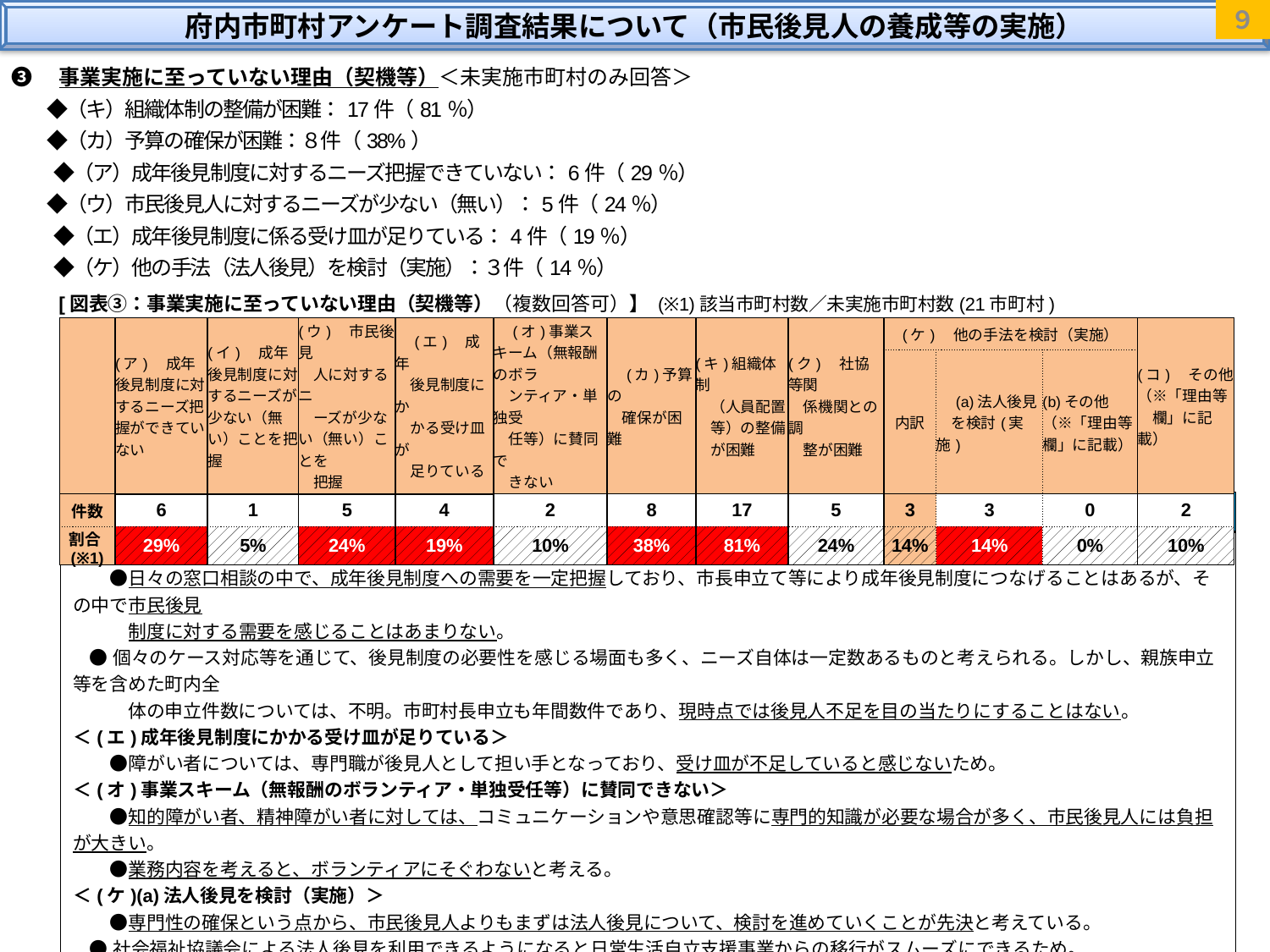

９
府内市町村アンケート調査結果について（市民後見人の養成等の実施）
❸　事業実施に至っていない理由（契機等）＜未実施市町村のみ回答＞
   　◆（キ）組織体制の整備が困難：17件（81％）
   　◆（カ）予算の確保が困難：８件（38%）
　 　◆（ア）成年後見制度に対するニーズ把握できていない：6件（29％）
   　◆（ウ）市民後見人に対するニーズが少ない（無い）：5件（24％）
　 　◆（エ）成年後見制度に係る受け皿が足りている：4件（19％）
　 　◆（ケ）他の手法（法人後見）を検討（実施）：３件（14％）
[図表③：事業実施に至っていない理由（契機等）（複数回答可）】 (※1)該当市町村数／未実施市町村数(21市町村)
|  | (ア)　成年後見制度に対するニーズ把握ができていない | (イ)　成年後見制度に対するニーズが少ない（無い）ことを把握 | (ウ)　市民後見 　人に対するニ 　ーズが少ない（無い）ことを 　把握 | (エ)　成年 　後見制度にか　 　かる受け皿が　　 　足りている | (オ)事業スキーム（無報酬のボラ 　ンティア・単独受 　任等）に賛同で 　きない | (カ)予算の 　確保が困難 | (キ)組織体制 　（人員配置 　等）の整備 　が困難 | (ク)　社協等関 　係機関との調 　整が困難 | (ケ)　他の手法を検討（実施） |  |  | (コ)　その他（※「理由等 　欄」に記載） |
| --- | --- | --- | --- | --- | --- | --- | --- | --- | --- | --- | --- | --- |
|  |  |  |  |  |  |  |  |  | 内訳 | (a)法人後見 　を検討(実施) | (b)その他 （※「理由等欄」に記載） |  |
| 件数 | 6 | 1 | 5 | 4 | 2 | 8 | 17 | 5 | 3 | 3 | 0 | 2 |
| 割合(※1) | 29% | 5% | 24% | 19% | 10% | 38% | 81% | 24% | 14% | 14% | 0% | 10% |
| ◆　「理由等」欄記載内容　※主な意見を一部抜粋 |
| --- |
| ＜(ア) 成年後見制度に対するニーズ把握ができていない＞ 　　●日々の窓口相談の中で、成年後見制度への需要を一定把握しており、市長申立て等により成年後見制度につなげることはあるが、その中で市民後見 　　　制度に対する需要を感じることはあまりない。 ●個々のケース対応等を通じて、後見制度の必要性を感じる場面も多く、ニーズ自体は一定数あるものと考えられる。しかし、親族申立等を含めた町内全 　　　体の申立件数については、不明。市町村長申立も年間数件であり、現時点では後見人不足を目の当たりにすることはない。 ＜(エ)成年後見制度にかかる受け皿が足りている＞ 　　●障がい者については、専門職が後見人として担い手となっており、受け皿が不足していると感じないため。 ＜(オ)事業スキーム（無報酬のボランティア・単独受任等）に賛同できない＞ 　　●知的障がい者、精神障がい者に対しては、コミュニケーションや意思確認等に専門的知識が必要な場合が多く、市民後見人には負担が大きい。　 　　●業務内容を考えると、ボランティアにそぐわないと考える。 ＜(ケ)(a)法人後見を検討（実施）＞ 　　●専門性の確保という点から、市民後見人よりもまずは法人後見について、検討を進めていくことが先決と考えている。 ●社会福祉協議会による法人後見を利用できるようになると日常生活自立支援事業からの移行がスムーズにできるため。 ＜(コ)その他＞ 　　●市民後見人の周知ができておらず、また、養成方法等についても課題がある。 |